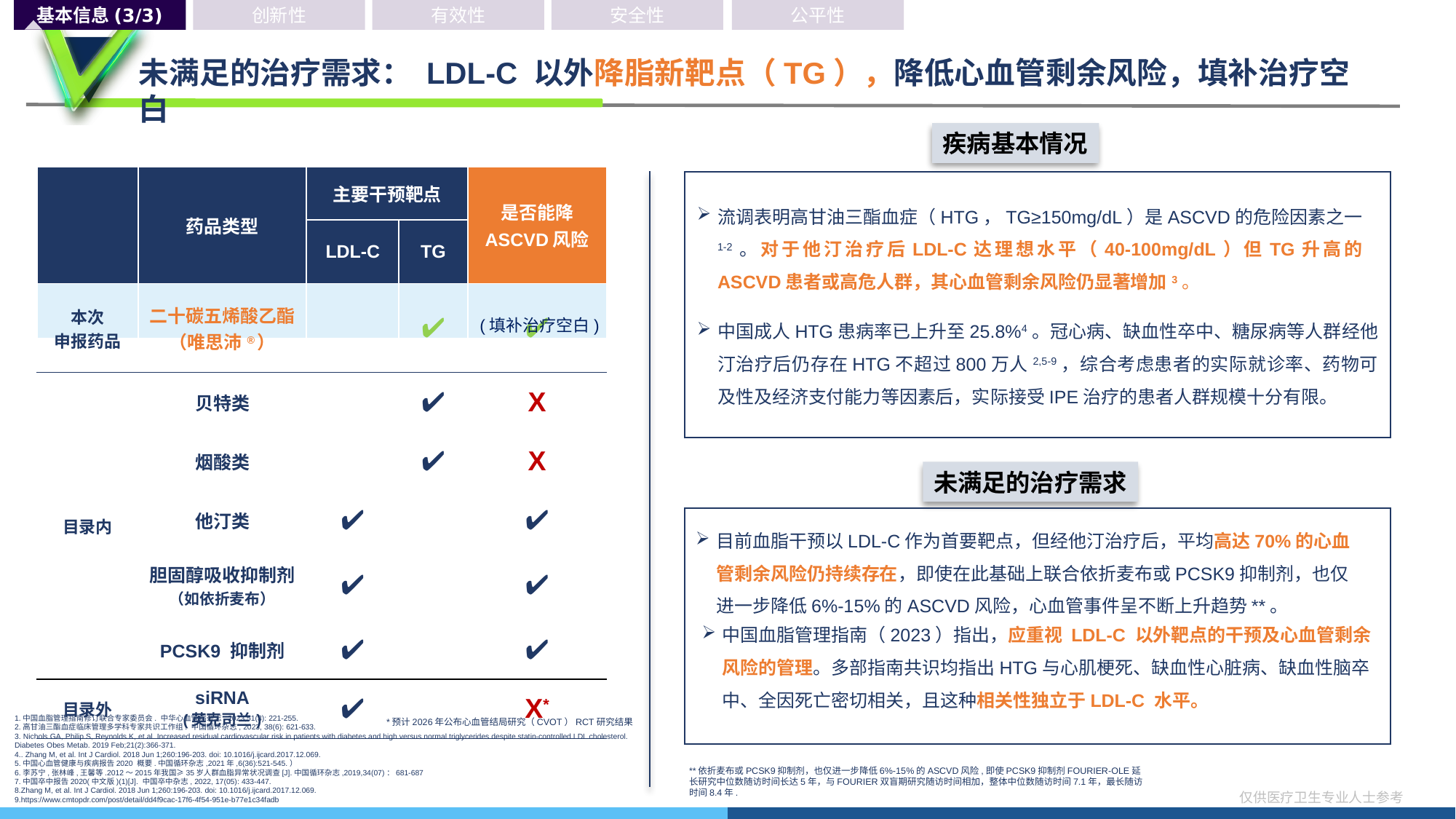

基本信息(3/3)
创新性
有效性
安全性
公平性

# 未满足的治疗需求： LDL-C 以外降脂新靶点（TG），降低心血管剩余风险，填补治疗空白
疾病基本情况
|  | 药品类型 | 主要干预靶点 |  | 是否能降 ASCVD风险 |
| --- | --- | --- | --- | --- |
|  |  | LDL-C | TG |  |
| 本次 申报药品 | 二十碳五烯酸乙酯（唯思沛®） |  | ✔ | ✔ |
| 目录内 | 贝特类 |  | ✔ | X |
|  | 烟酸类 |  | ✔ | X |
|  | 他汀类 | ✔ |  | ✔ |
|  | 胆固醇吸收抑制剂 （如依折麦布） | ✔ |  | ✔ |
|  | PCSK9 抑制剂 | ✔ |  | ✔ |
| 目录外 | siRNA (英克司兰) | ✔ |  | X\* |

流调表明高甘油三酯血症（HTG，TG≥150mg/dL）是ASCVD的危险因素之一1-2。对于他汀治疗后LDL-C达理想水平（40-100mg/dL）但TG升高的ASCVD患者或高危人群，其心血管剩余风险仍显著增加3。

中国成人HTG患病率已上升至25.8%4。冠心病、缺血性卒中、糖尿病等人群经他汀治疗后仍存在HTG不超过800万人2,5-9，综合考虑患者的实际就诊率、药物可及性及经济支付能力等因素后，实际接受IPE治疗的患者人群规模十分有限。
(填补治疗空白)
未满足的治疗需求

目前血脂干预以LDL-C作为首要靶点，但经他汀治疗后，平均高达70%的心血管剩余风险仍持续存在，即使在此基础上联合依折麦布或PCSK9抑制剂，也仅进一步降低6%-15%的ASCVD风险，心血管事件呈不断上升趋势**。

中国血脂管理指南（2023）指出，应重视 LDL-C 以外靶点的干预及心血管剩余风险的管理。多部指南共识均指出HTG与心肌梗死、缺血性心脏病、缺血性脑卒中、全因死亡密切相关，且这种相关性独立于LDL-C 水平。
1.中国血脂管理指南修订联合专家委员会. 中华心血管病杂志, 2023,51(3): 221-255.
2.高甘油三酯血症临床管理多学科专家共识工作组. 中国循环杂志, 2023, 38(6): 621-633.
3. Nichols GA, Philip S, Reynolds K, et al. Increased residual cardiovascular risk in patients with diabetes and high versus normal triglycerides despite statin-controlled LDL cholesterol. Diabetes Obes Metab. 2019 Feb;21(2):366-371.
4.. Zhang M, et al. Int J Cardiol. 2018 Jun 1;260:196-203. doi: 10.1016/j.ijcard.2017.12.069.
5.中国心血管健康与疾病报告2020 概要.中国循环杂志,2021年,6(36):521-545.）
6.李苏宁,张林峰,王馨等.2012～2015年我国≥35岁人群血脂异常状况调查[J].中国循环杂志,2019,34(07)：681-687
7.中国卒中报告2020(中文版)(1)[J]. 中国卒中杂志, 2022, 17(05): 433-447.
8.Zhang M, et al. Int J Cardiol. 2018 Jun 1;260:196-203. doi: 10.1016/j.ijcard.2017.12.069.
9.https://www.cmtopdr.com/post/detail/dd4f9cac-17f6-4f54-951e-b77e1c34fadb
*预计2026年公布心血管结局研究（CVOT）RCT研究结果
**依折麦布或PCSK9抑制剂，也仅进一步降低6%-15%的ASCVD风险,即使PCSK9抑制剂FOURIER-OLE延长研究中位数随访时间长达5年，与FOURIER双盲期研究随访时间相加，整体中位数随访时间7.1年，最长随访时间8.4年.
.